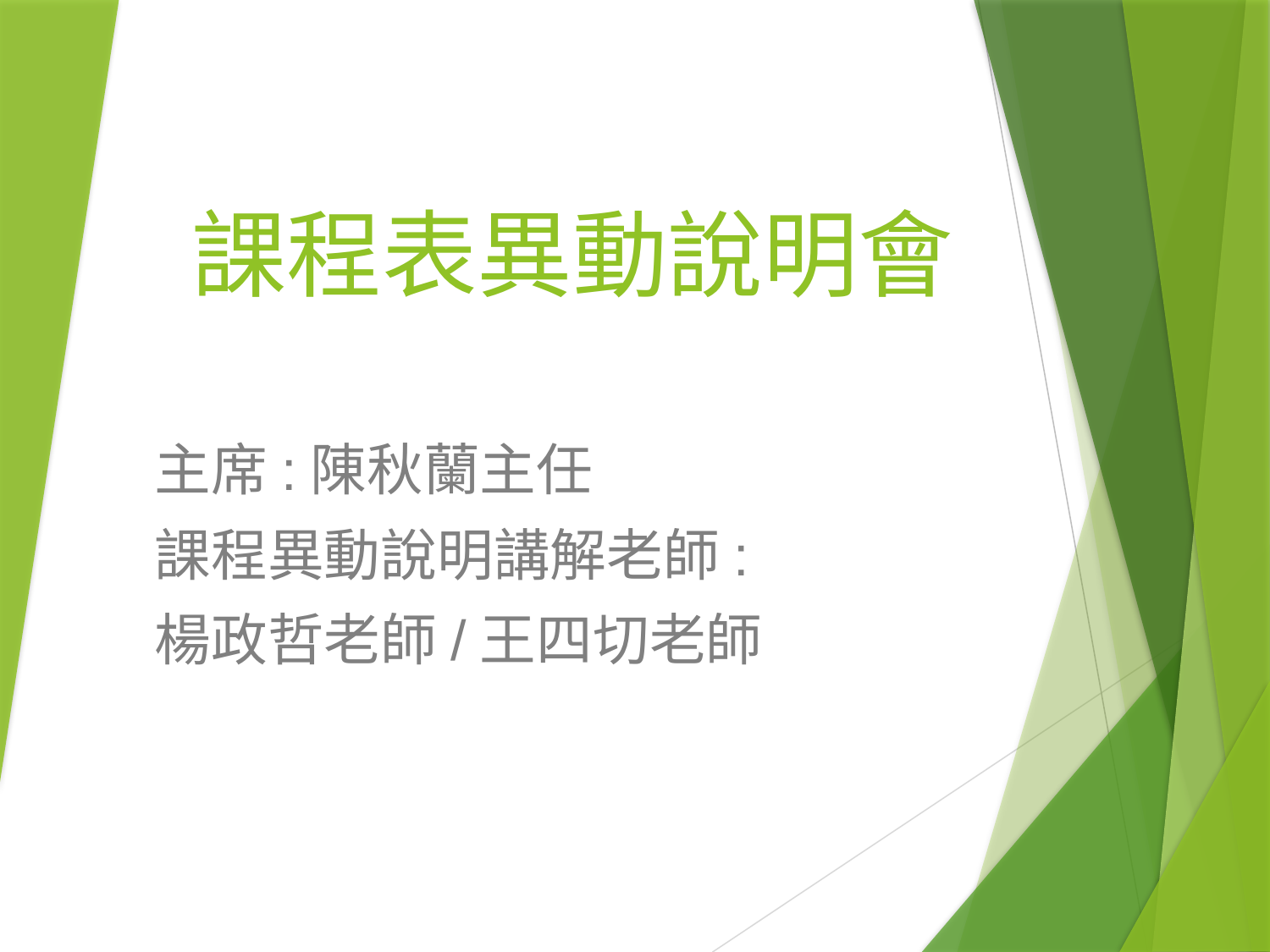

# 課程表異動說明會
主席:陳秋蘭主任
課程異動說明講解老師:
楊政哲老師/王四切老師